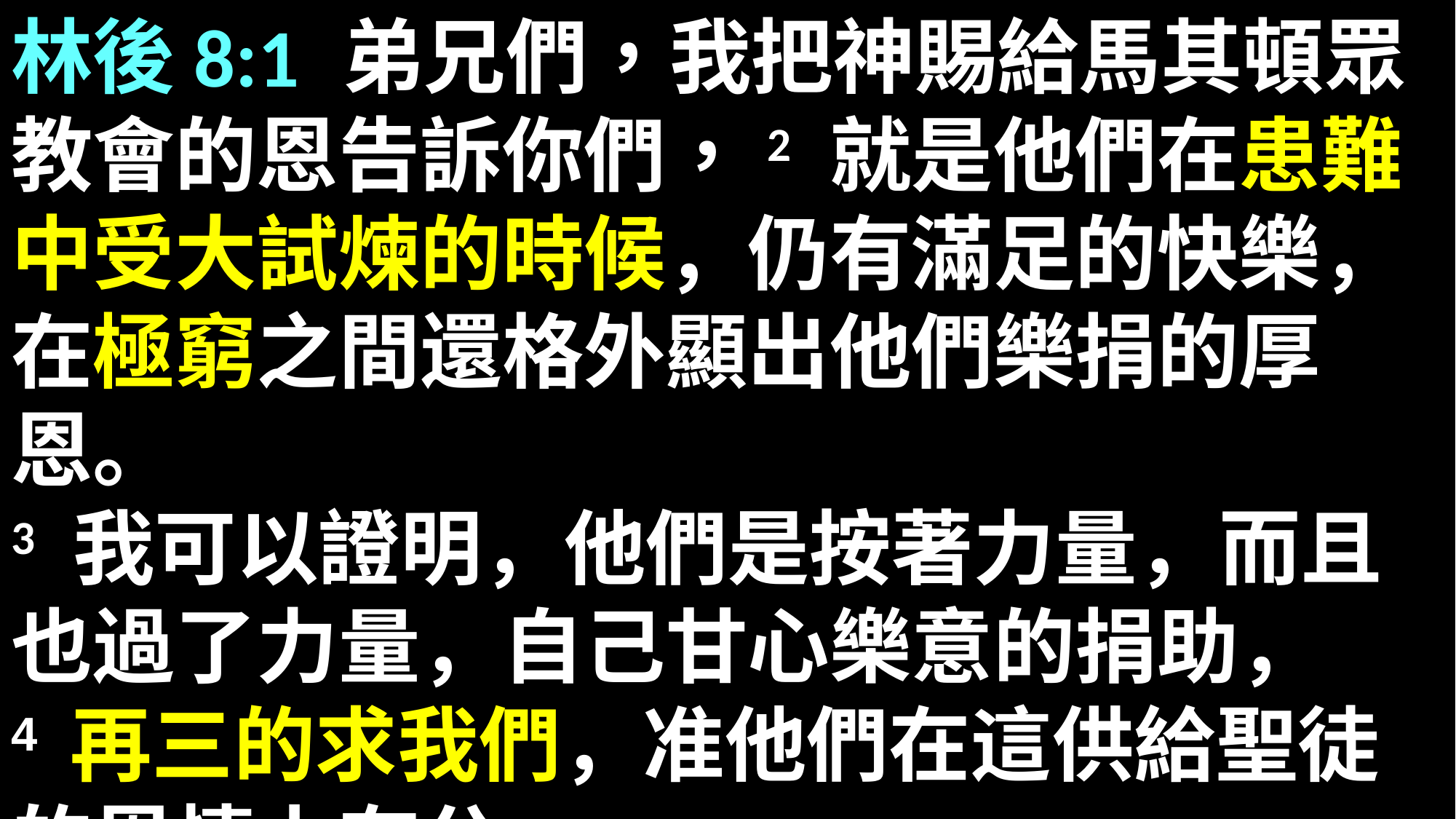

林後8:1 弟兄們，我把神賜給馬其頓眾教會的恩告訴你們，2 就是他們在患難中受大試煉的時候，仍有滿足的快樂，在極窮之間還格外顯出他們樂捐的厚恩。
3 我可以證明，他們是按著力量，而且也過了力量，自己甘心樂意的捐助，
4 再三的求我們，准他們在這供給聖徒的恩情上有分。